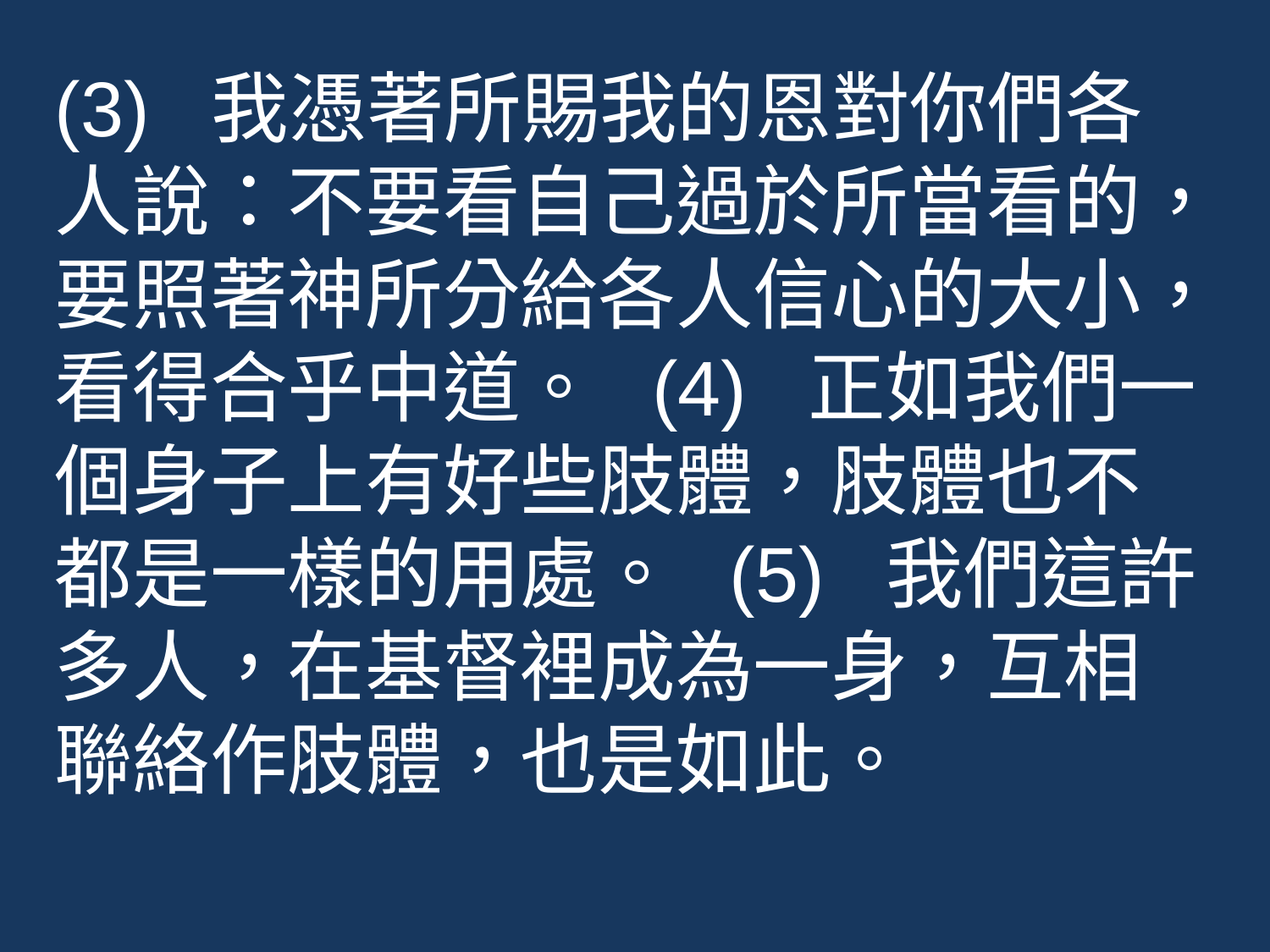

(3)  我憑著所賜我的恩對你們各人說：不要看自己過於所當看的，要照著神所分給各人信心的大小，看得合乎中道。  (4)  正如我們一個身子上有好些肢體，肢體也不都是一樣的用處。  (5)  我們這許多人，在基督裡成為一身，互相聯絡作肢體，也是如此。